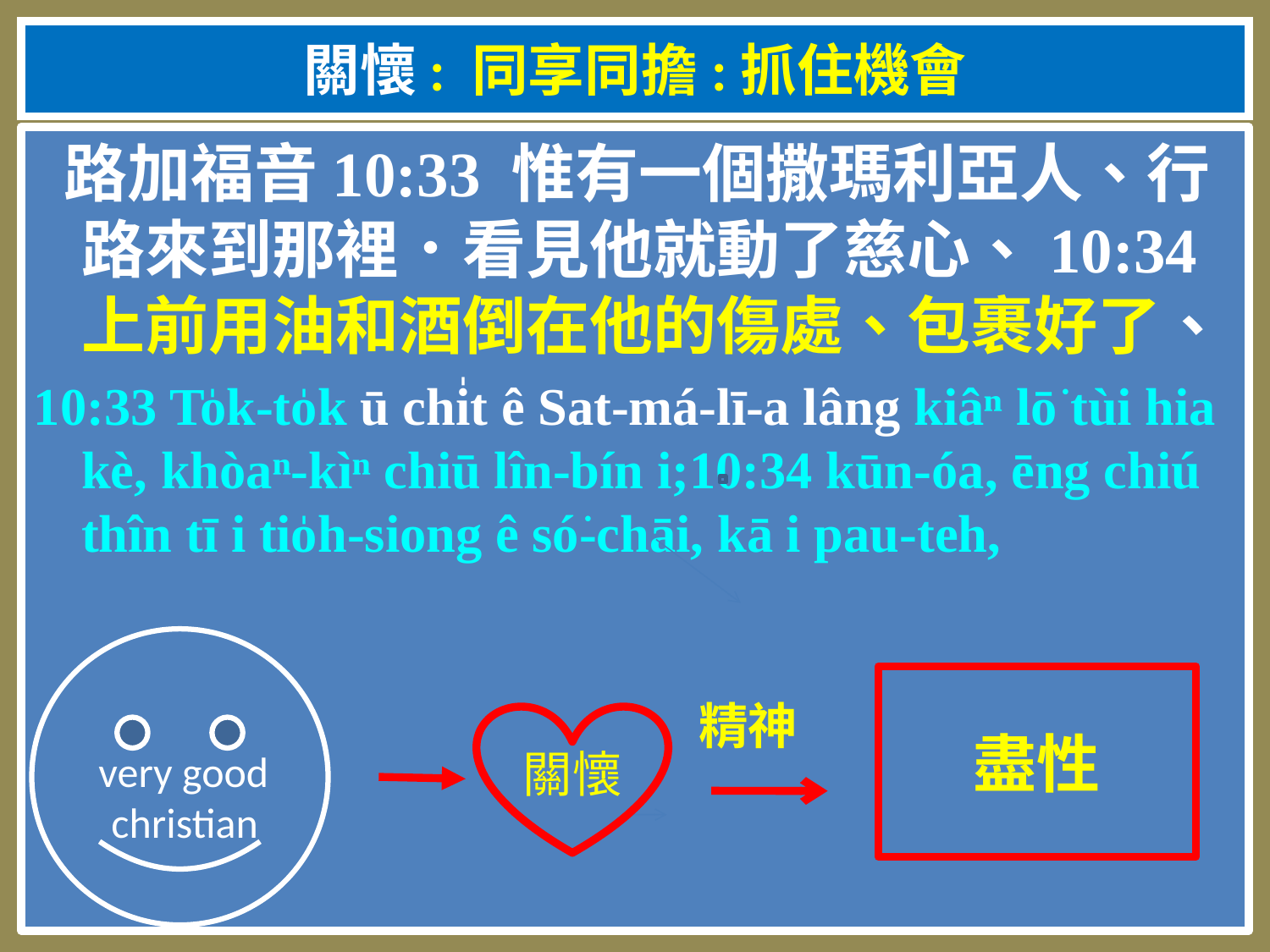

# 關懷: 同享同擔:抓住機會
 路加福音10:33 惟有一個撒瑪利亞人、行路來到那裡．看見他就動了慈心、10:34 上前用油和酒倒在他的傷處、包裹好了、
10:33 To̍k-to̍k ū chi̍t ê Sat-má-lī-a lâng kiâⁿ lō͘ tùi hia kè, khòaⁿ-kìⁿ chiū lîn-bín i;10:34 kūn-óa, ēng chiú thîn tī i tio̍h-siong ê só͘-chāi, kā i pau-teh,

..

 very good
 christian

盡性

精神
關懷